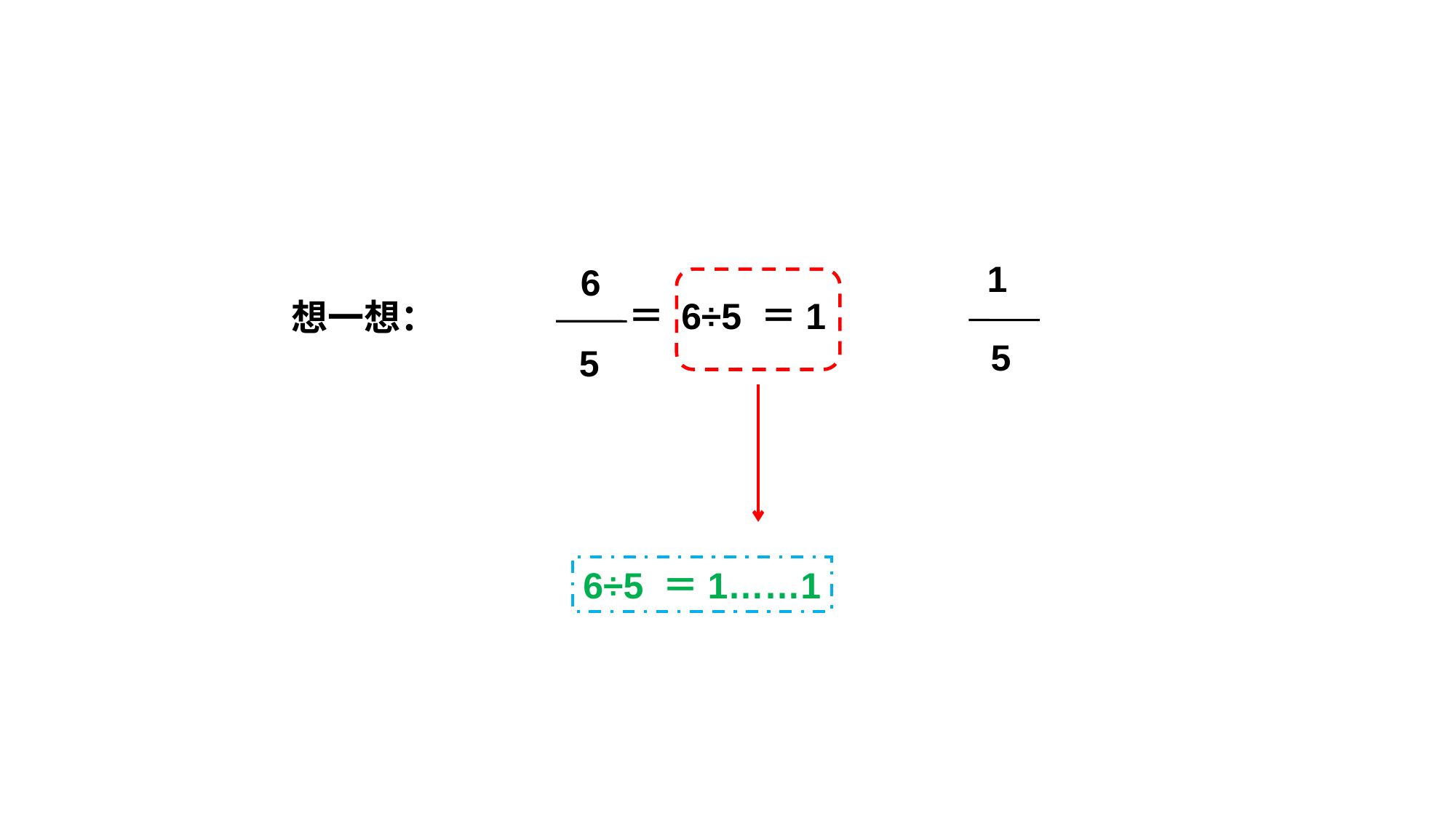

1
＝ 6÷5 ＝1

5
6

5
想一想：

6÷5 ＝1……1